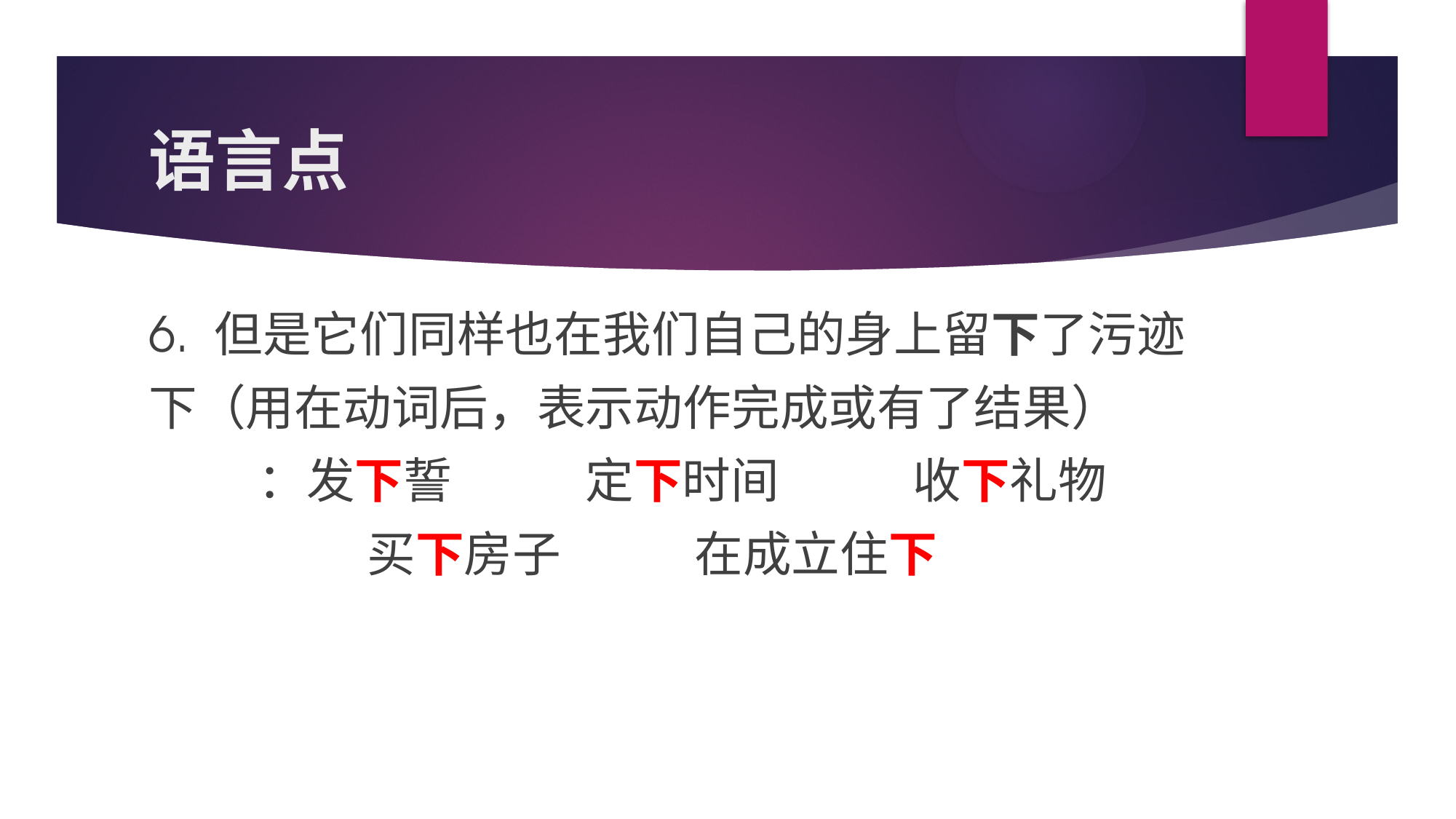

# 语言点
6. 但是它们同样也在我们自己的身上留下了污迹
下（用在动词后，表示动作完成或有了结果）
	：发下誓		定下时间		收下礼物
		买下房子		在成立住下